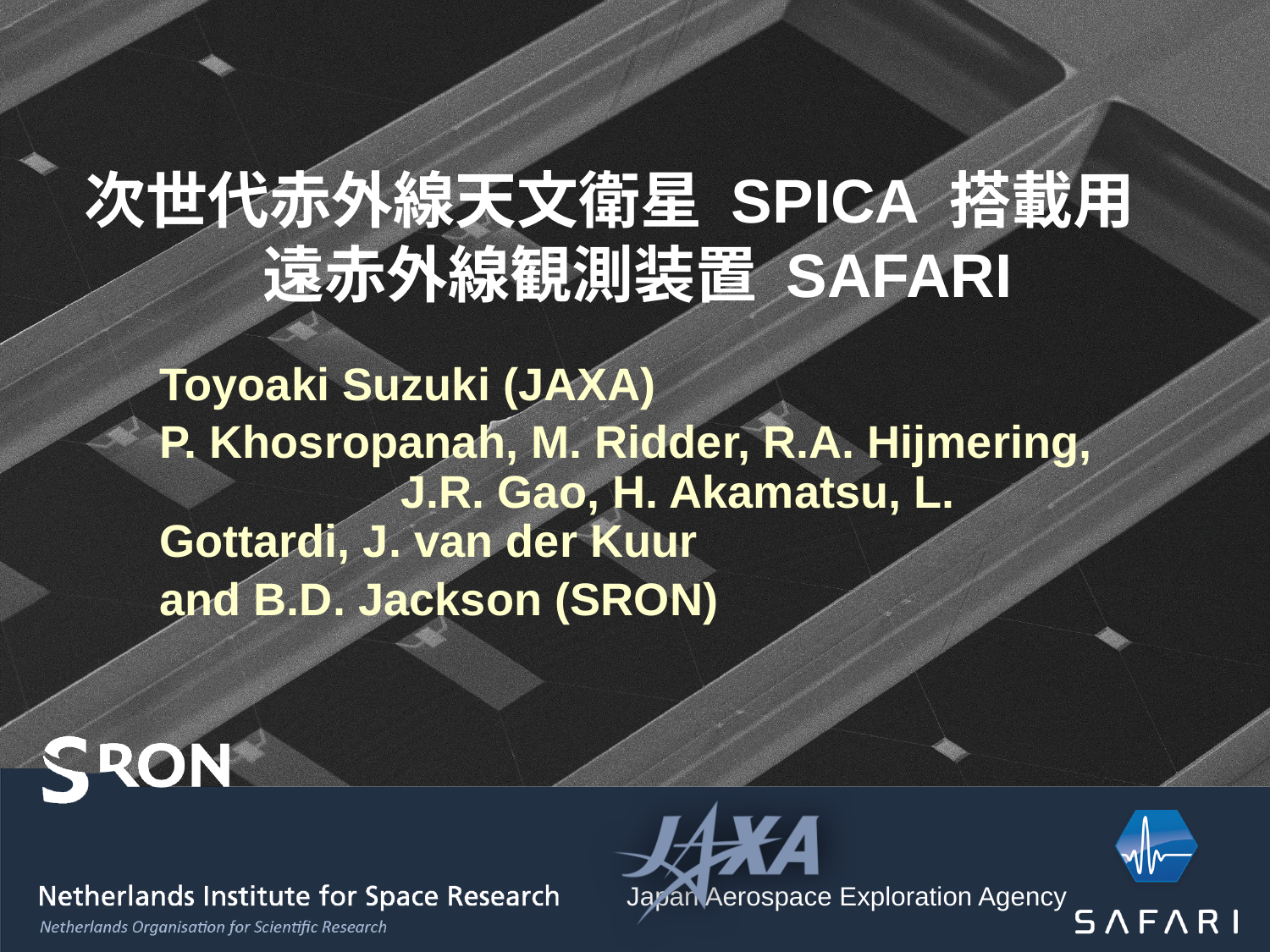

# 次世代赤外線天文衛星 SPICA 搭載用 遠赤外線観測装置 SAFARI
Toyoaki Suzuki (JAXA)
P. Khosropanah, M. Ridder, R.A. Hijmering,                      J.R. Gao, H. Akamatsu, L. Gottardi, J. van der Kuur
and B.D. Jackson (SRON)